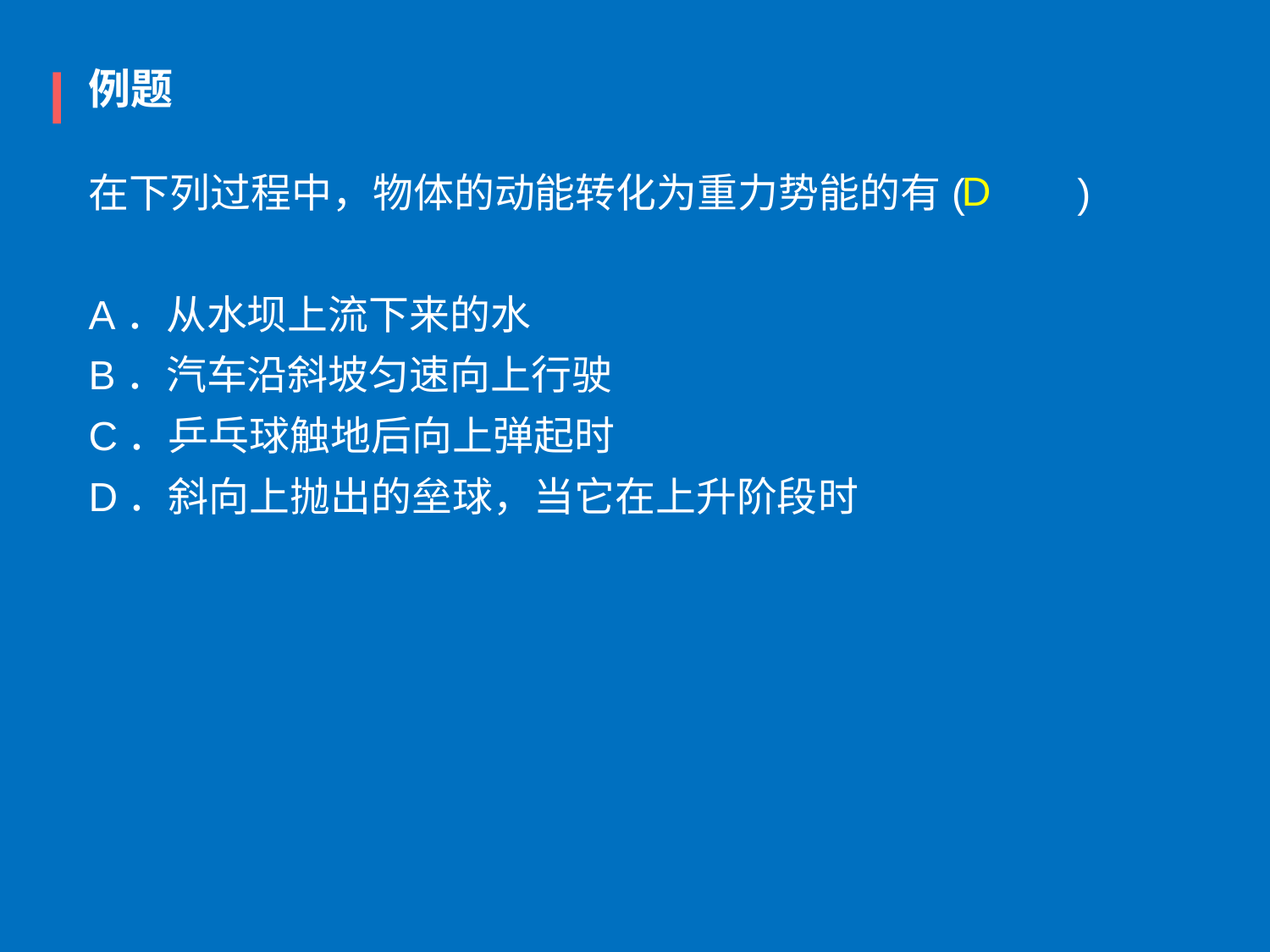

例题

D
在下列过程中，物体的动能转化为重力势能的有(          )
A．从水坝上流下来的水          
B．汽车沿斜坡匀速向上行驶
C．乒乓球触地后向上弹起时   
D．斜向上抛出的垒球，当它在上升阶段时